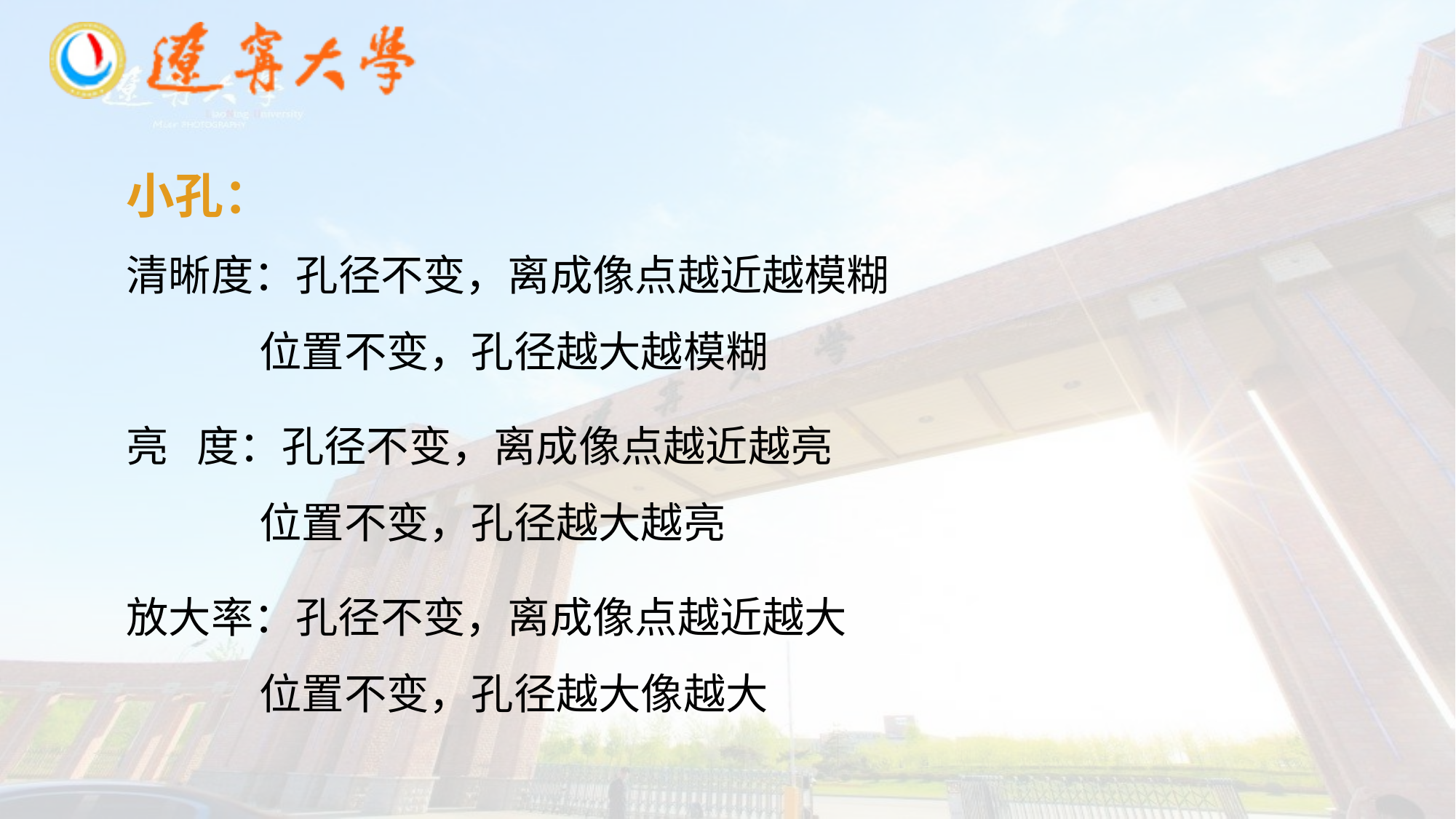

小孔：
清晰度：孔径不变，离成像点越近越模糊
             位置不变，孔径越大越模糊
亮   度：孔径不变，离成像点越近越亮
             位置不变，孔径越大越亮
放大率：孔径不变，离成像点越近越大
             位置不变，孔径越大像越大